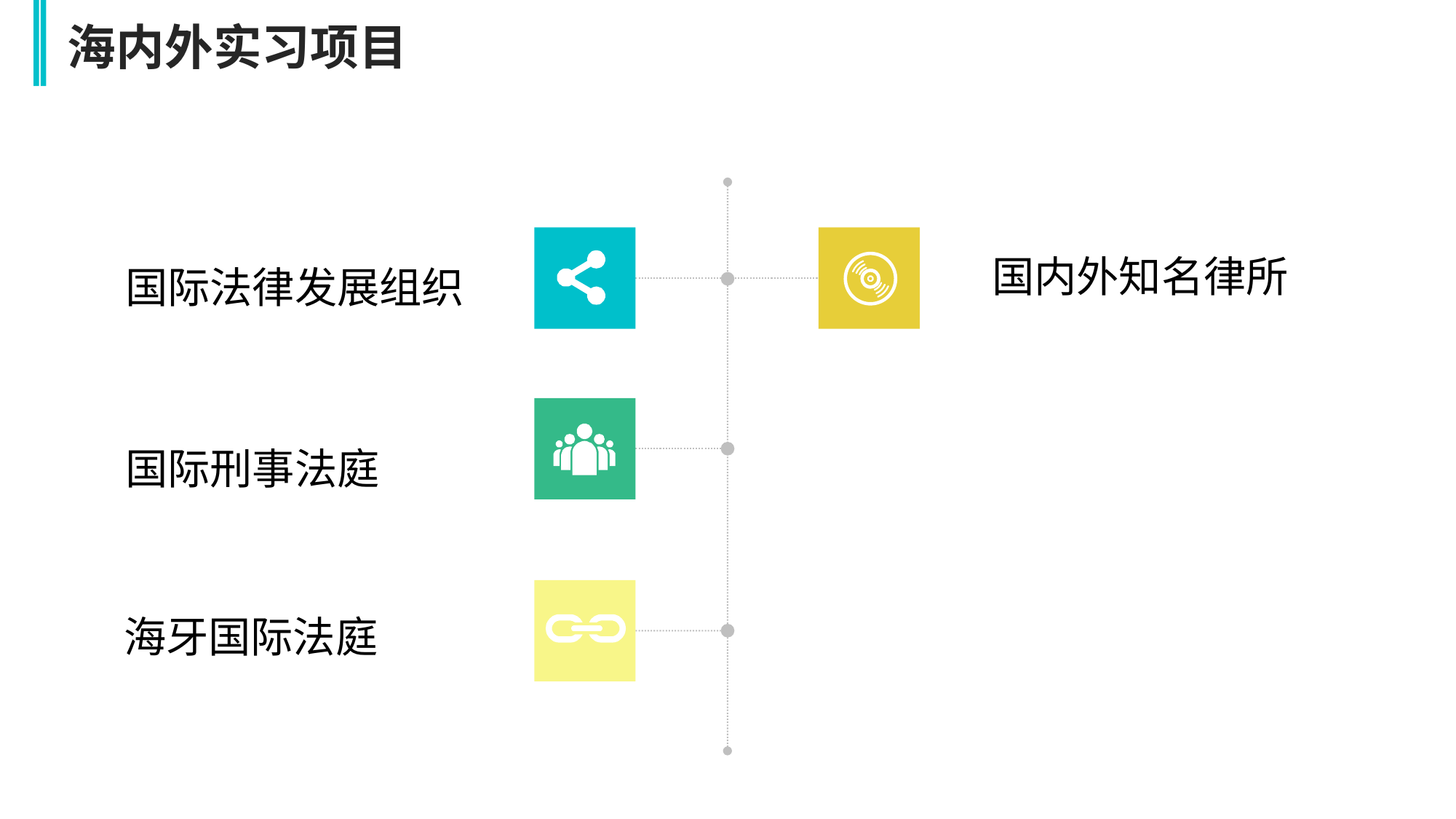

海内外实习项目

国际法律发展组织

国内外知名律所

国际刑事法庭

海牙国际法庭